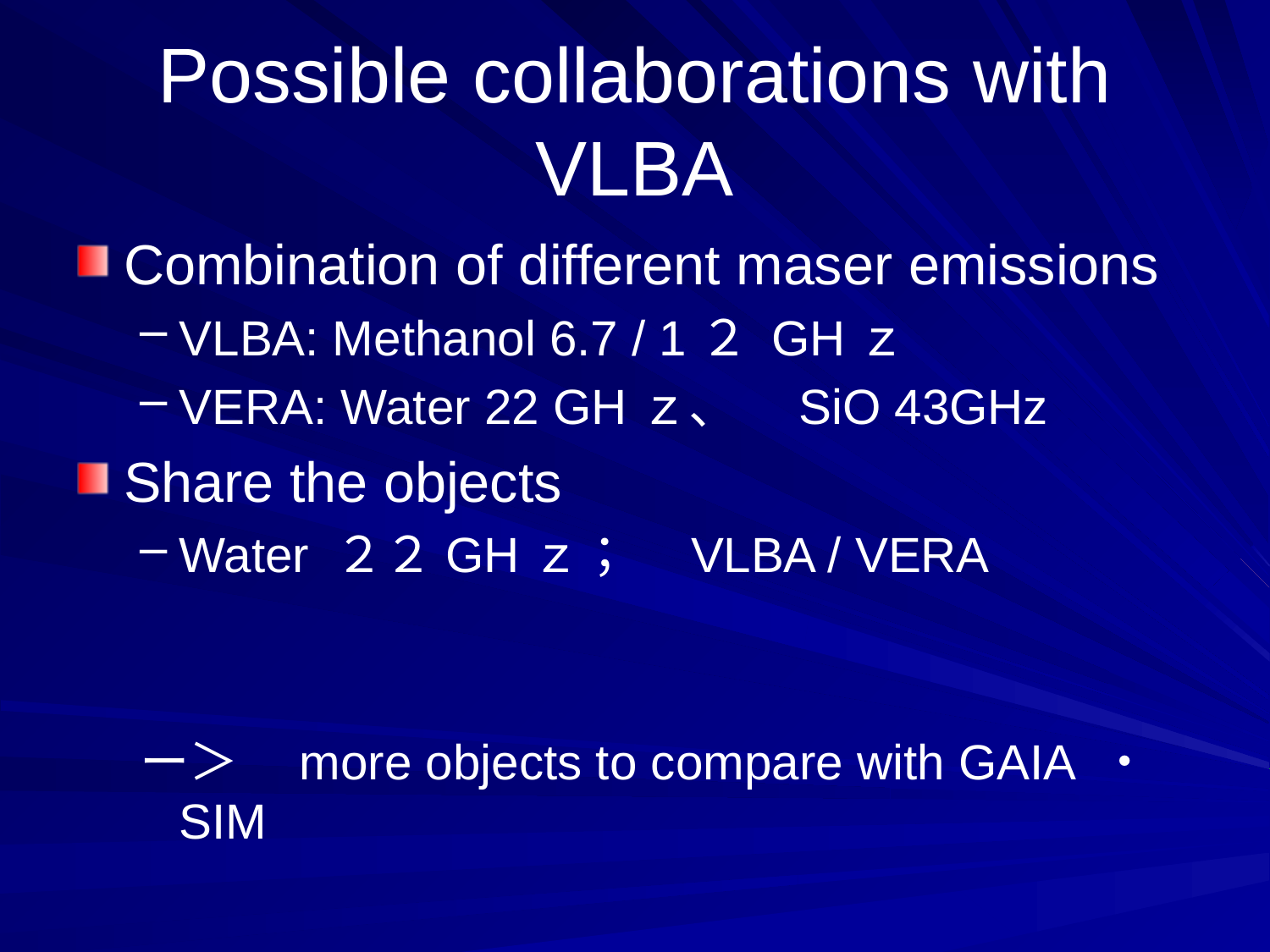

# Possible collaborations with VLBA
Combination of different maser emissions
VLBA: Methanol 6.7 / 1２ GHｚ
VERA: Water 22 GHｚ、　SiO 43GHz
Share the objects
Water ２２GHｚ；　VLBA / VERA

ー＞　more objects to compare with GAIA ・SIM